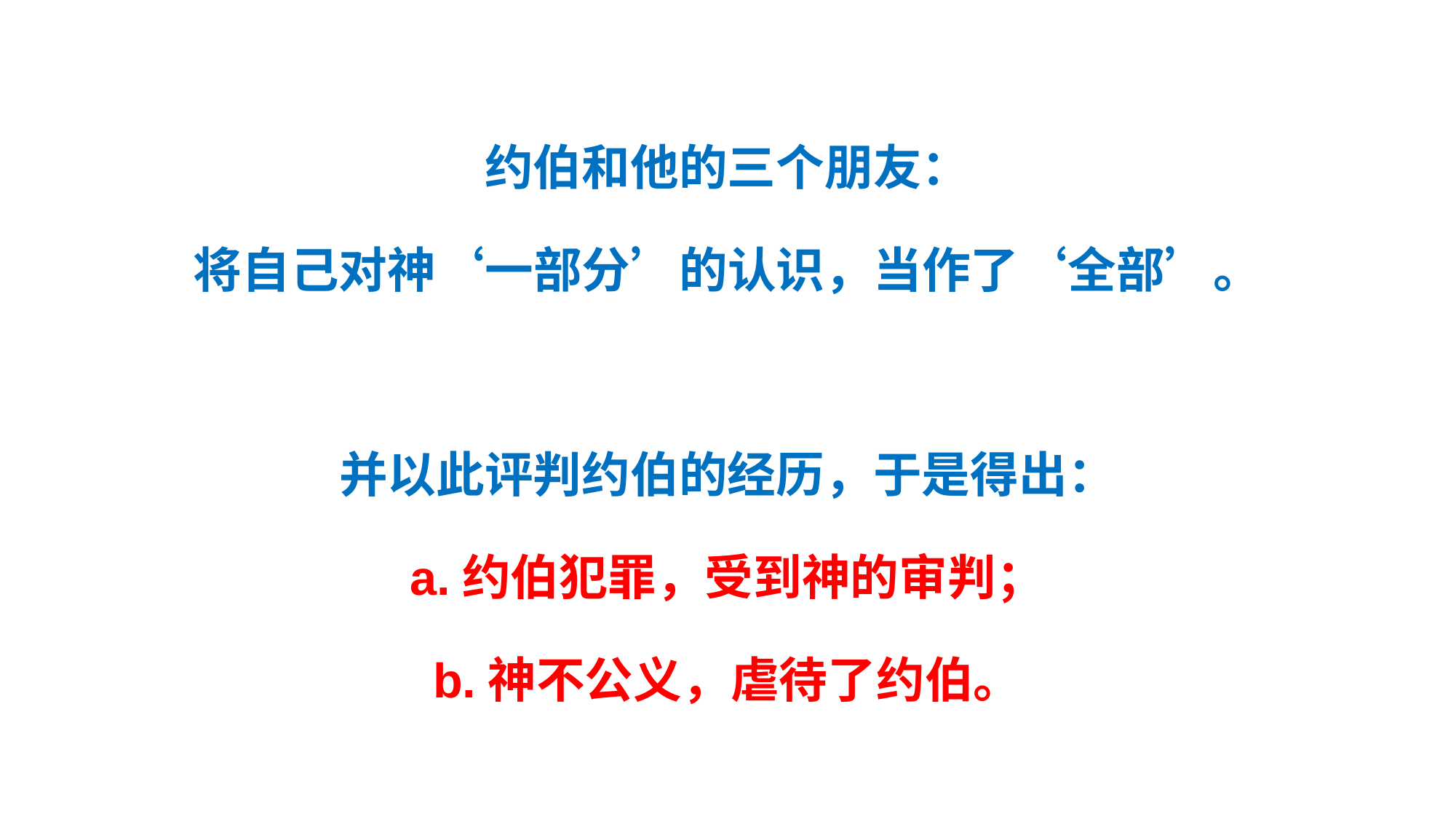

#
约伯和他的三个朋友：
将自己对神‘一部分’的认识，当作了‘全部’。

并以此评判约伯的经历，于是得出：
a.约伯犯罪，受到神的审判；
b.神不公义，虐待了约伯。